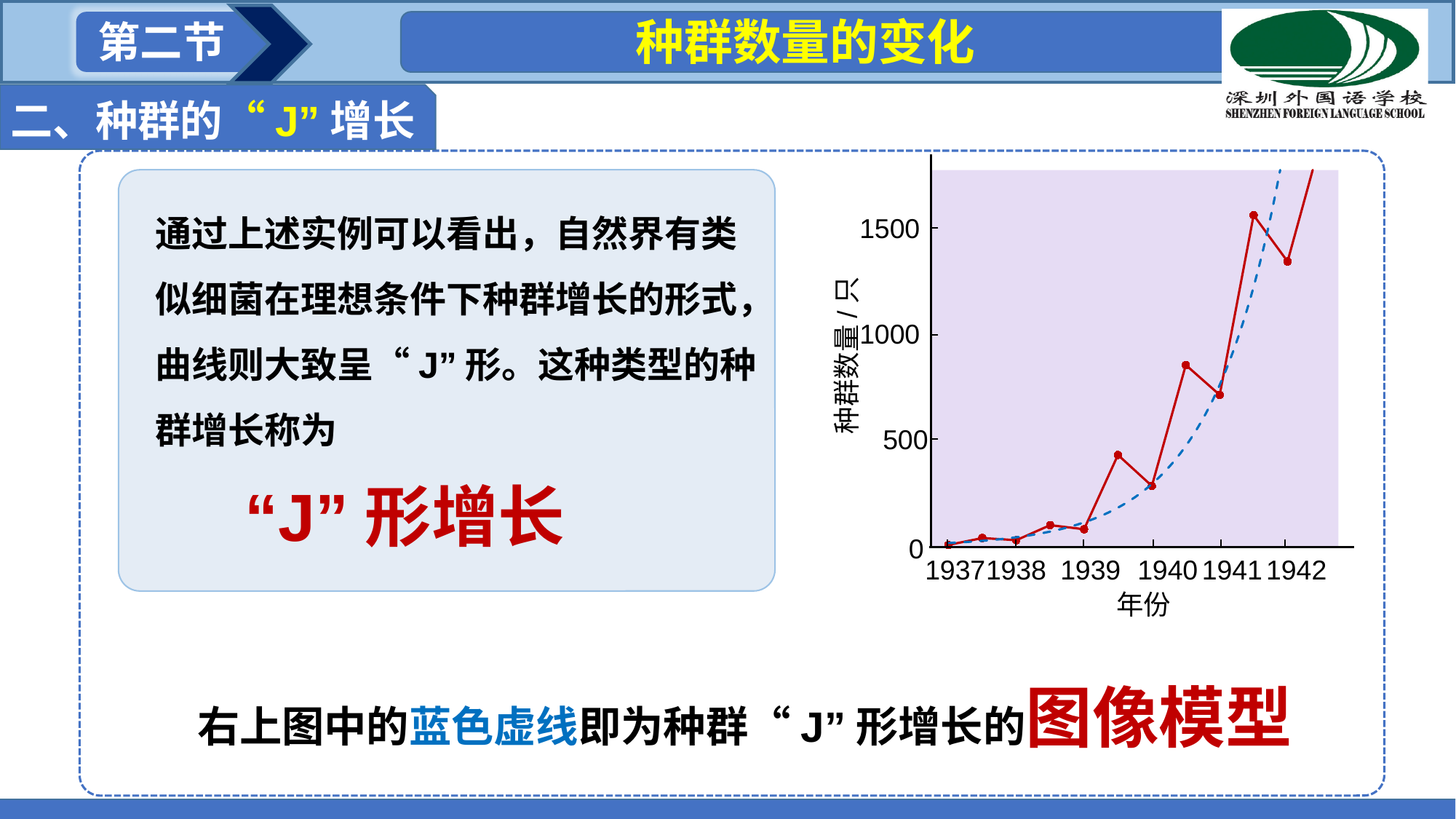

种群数量的变化
第二节
二、种群的“J”增长

### Chart

| Category | 种群数量/只 |
|---|---|
| 1937春 | 8.0 |
| 1937秋 | 40.0 |
| 1938春 | 30.0 |
| 1938秋 | 100.0 |
| 1939春 | 81.0 |
| 1939秋 | 426.0 |
| 1940春 | 282.0 |
| 1940秋 | 844.0 |
| 1941春 | 705.0 |
| 1941秋 | 1540.0 |
| 1942春 | 1325.0 |
| 1942秋 | 1898.0 |
1500
1000
种群数量/只
500
0
1937
1938
1939
1940
1941
1942
年份

通过上述实例可以看出，自然界有类似细菌在理想条件下种群增长的形式，曲线则大致呈“J”形。这种类型的种群增长称为
“J”形增长
右上图中的蓝色虚线即为种群“J”形增长的图像模型